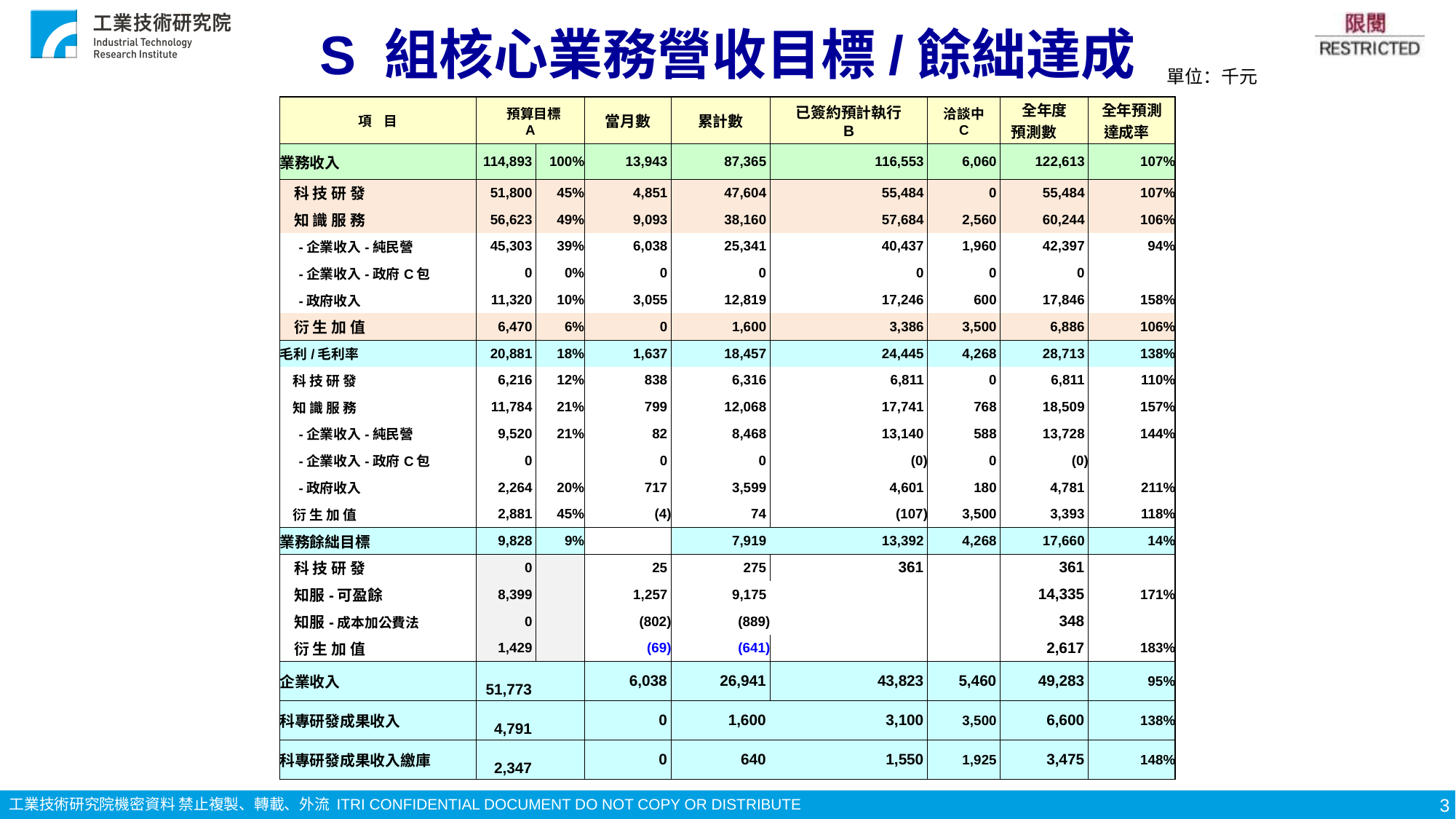

S 組核心業務營收目標/餘絀達成
單位：千元
| 項 目 | 預算目標 A |  | 當月數 | 累計數 | 已簽約預計執行 B | 洽談中 C | 全年度 預測數 | 全年預測 達成率 |
| --- | --- | --- | --- | --- | --- | --- | --- | --- |
| 業務收入 | 114,893 | 100% | 13,943 | 87,365 | 116,553 | 6,060 | 122,613 | 107% |
| 科 技 研 發 | 51,800 | 45% | 4,851 | 47,604 | 55,484 | 0 | 55,484 | 107% |
| 知 識 服 務 | 56,623 | 49% | 9,093 | 38,160 | 57,684 | 2,560 | 60,244 | 106% |
| -企業收入-純民營 | 45,303 | 39% | 6,038 | 25,341 | 40,437 | 1,960 | 42,397 | 94% |
| -企業收入-政府C包 | 0 | 0% | 0 | 0 | 0 | 0 | 0 |  |
| -政府收入 | 11,320 | 10% | 3,055 | 12,819 | 17,246 | 600 | 17,846 | 158% |
| 衍 生 加 值 | 6,470 | 6% | 0 | 1,600 | 3,386 | 3,500 | 6,886 | 106% |
| 毛利/毛利率 | 20,881 | 18% | 1,637 | 18,457 | 24,445 | 4,268 | 28,713 | 138% |
| 科 技 研 發 | 6,216 | 12% | 838 | 6,316 | 6,811 | 0 | 6,811 | 110% |
| 知 識 服 務 | 11,784 | 21% | 799 | 12,068 | 17,741 | 768 | 18,509 | 157% |
| -企業收入-純民營 | 9,520 | 21% | 82 | 8,468 | 13,140 | 588 | 13,728 | 144% |
| -企業收入-政府C包 | 0 |  | 0 | 0 | (0) | 0 | (0) |  |
| -政府收入 | 2,264 | 20% | 717 | 3,599 | 4,601 | 180 | 4,781 | 211% |
| 衍 生 加 值 | 2,881 | 45% | (4) | 74 | (107) | 3,500 | 3,393 | 118% |
| 業務餘絀目標 | 9,828 | 9% |  | 7,919 | 13,392 | 4,268 | 17,660 | 14% |
| 科 技 研 發 | 0 |  | 25 | 275 | 361 |  | 361 |  |
| 知服-可盈餘 | 8,399 |  | 1,257 | 9,175 |  |  | 14,335 | 171% |
| 知服-成本加公費法 | 0 |  | (802) | (889) |  |  | 348 |  |
| 衍 生 加 值 | 1,429 |  | (69) | (641) |  |  | 2,617 | 183% |
| 企業收入 | 51,773 |  | 6,038 | 26,941 | 43,823 | 5,460 | 49,283 | 95% |
| 科專研發成果收入 | 4,791 |  | 0 | 1,600 | 3,100 | 3,500 | 6,600 | 138% |
| 科專研發成果收入繳庫 | 2,347 |  | 0 | 640 | 1,550 | 1,925 | 3,475 | 148% |
3